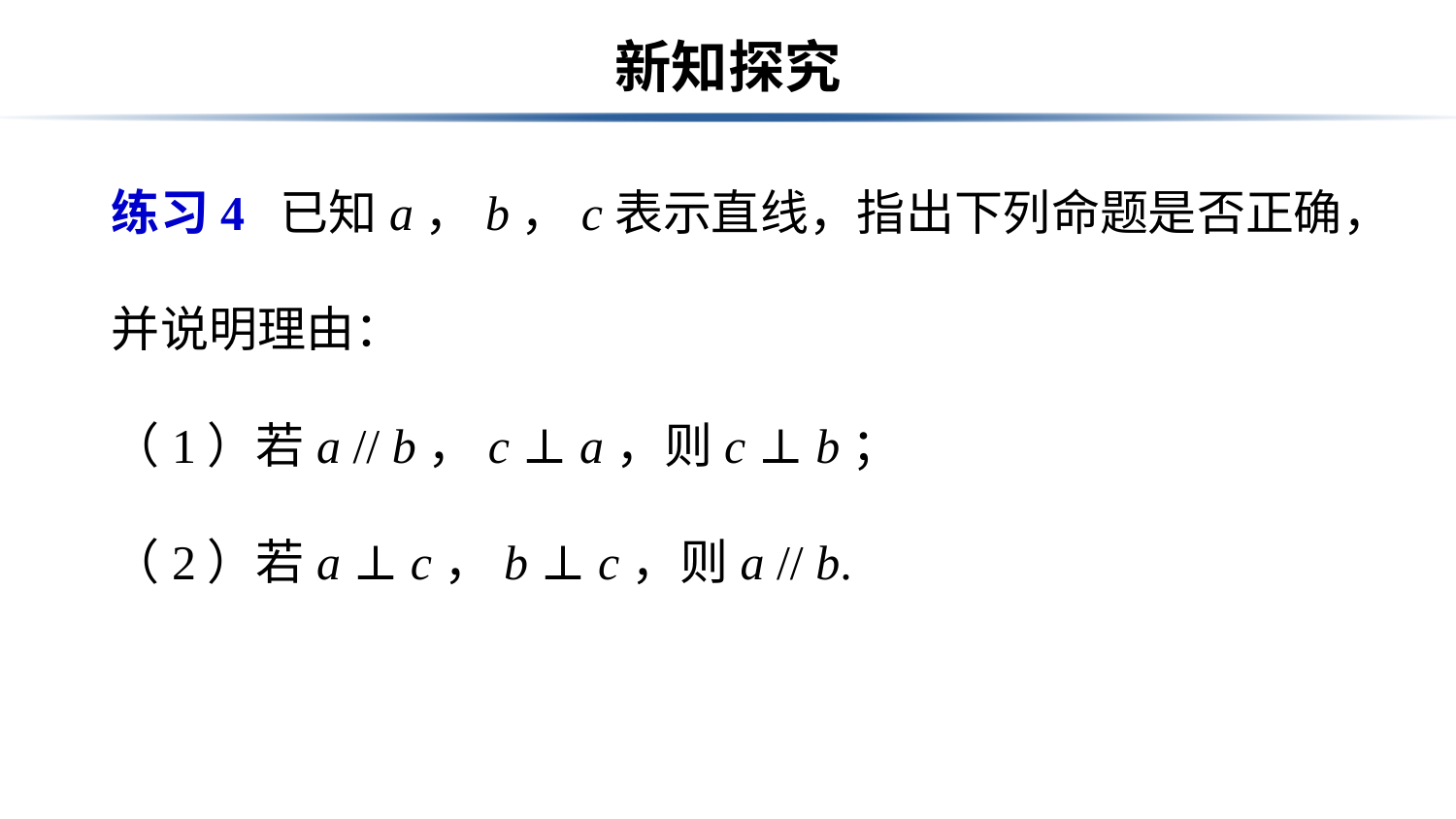

# 新知探究
练习4  已知a，b，c表示直线，指出下列命题是否正确，并说明理由：
（1）若a // b，c ⊥ a，则c ⊥ b；
（2）若a ⊥ c，b ⊥ c，则a // b.